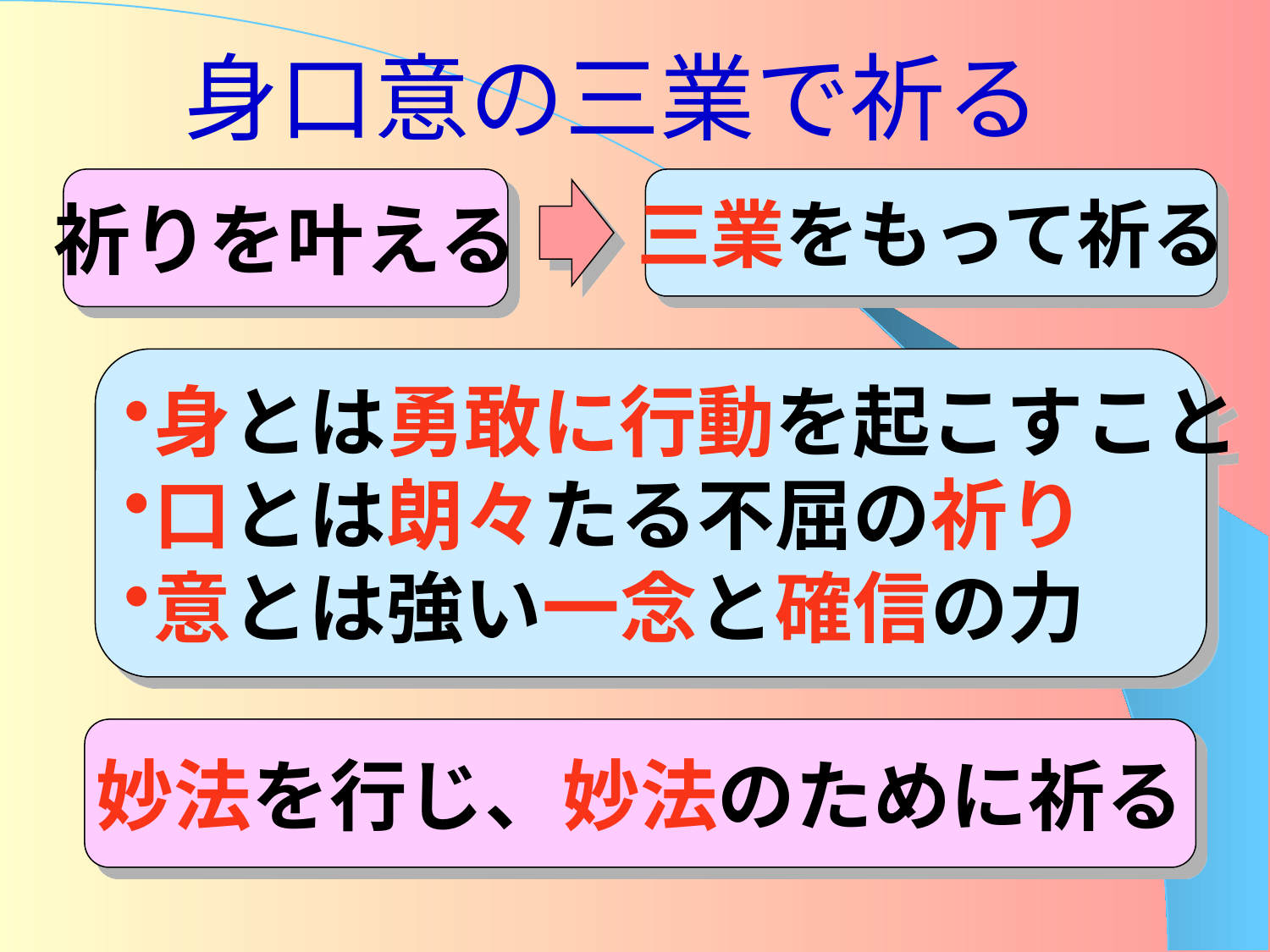

# 身口意の三業で祈る
祈りを叶える
三業をもって祈る

身とは勇敢に行動を起こすこと
口とは朗々たる不屈の祈り
意とは強い一念と確信の力
妙法を行じ、妙法のために祈る